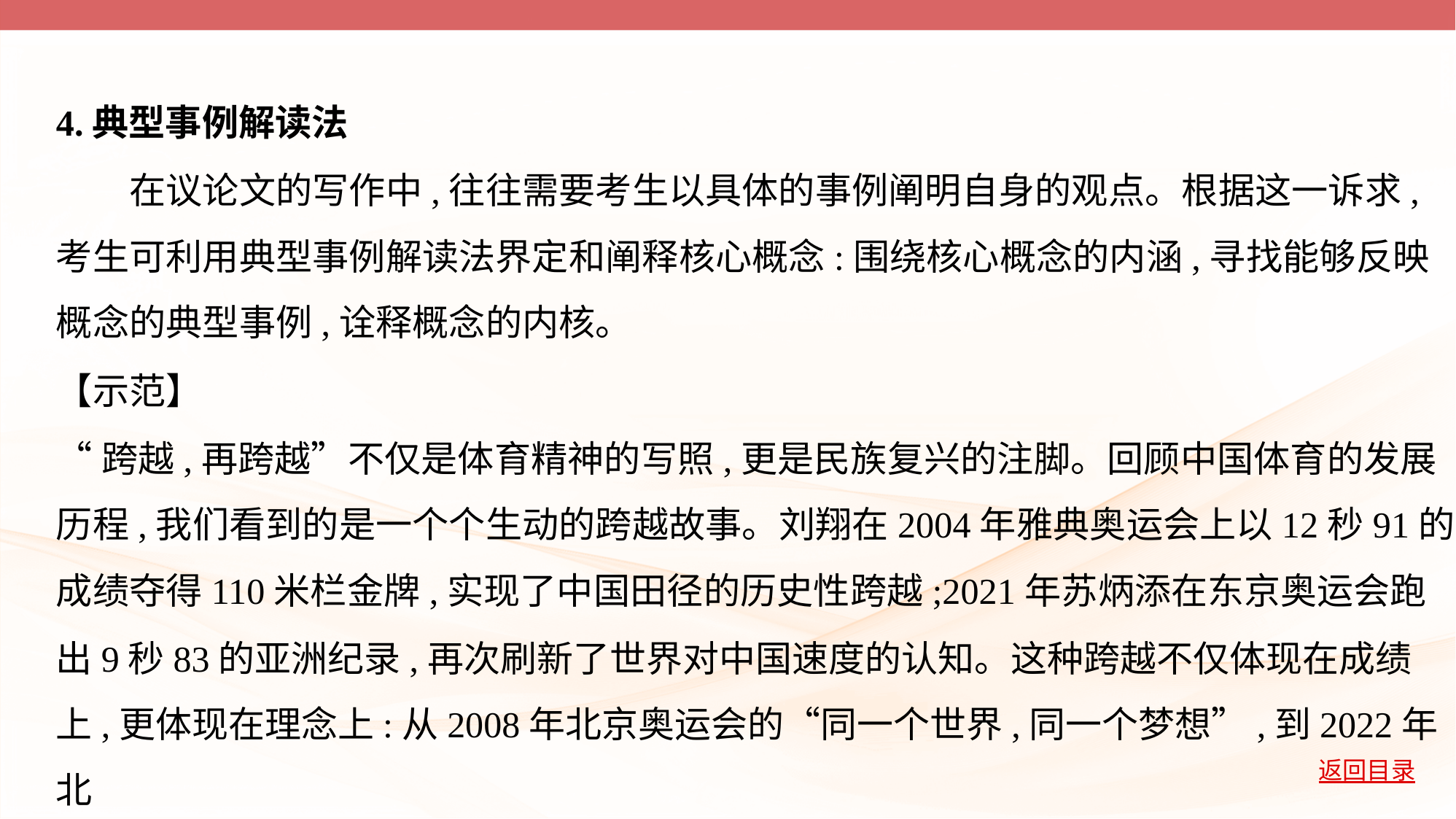

4.典型事例解读法
　　在议论文的写作中,往往需要考生以具体的事例阐明自身的观点。根据这一诉求,
考生可利用典型事例解读法界定和阐释核心概念:围绕核心概念的内涵,寻找能够反映
概念的典型事例,诠释概念的内核。
【示范】
“跨越,再跨越”不仅是体育精神的写照,更是民族复兴的注脚。回顾中国体育的发展
历程,我们看到的是一个个生动的跨越故事。刘翔在2004年雅典奥运会上以12秒91的
成绩夺得110米栏金牌,实现了中国田径的历史性跨越;2021年苏炳添在东京奥运会跑
出9秒83的亚洲纪录,再次刷新了世界对中国速度的认知。这种跨越不仅体现在成绩
上,更体现在理念上:从2008年北京奥运会的“同一个世界,同一个梦想”,到2022年北